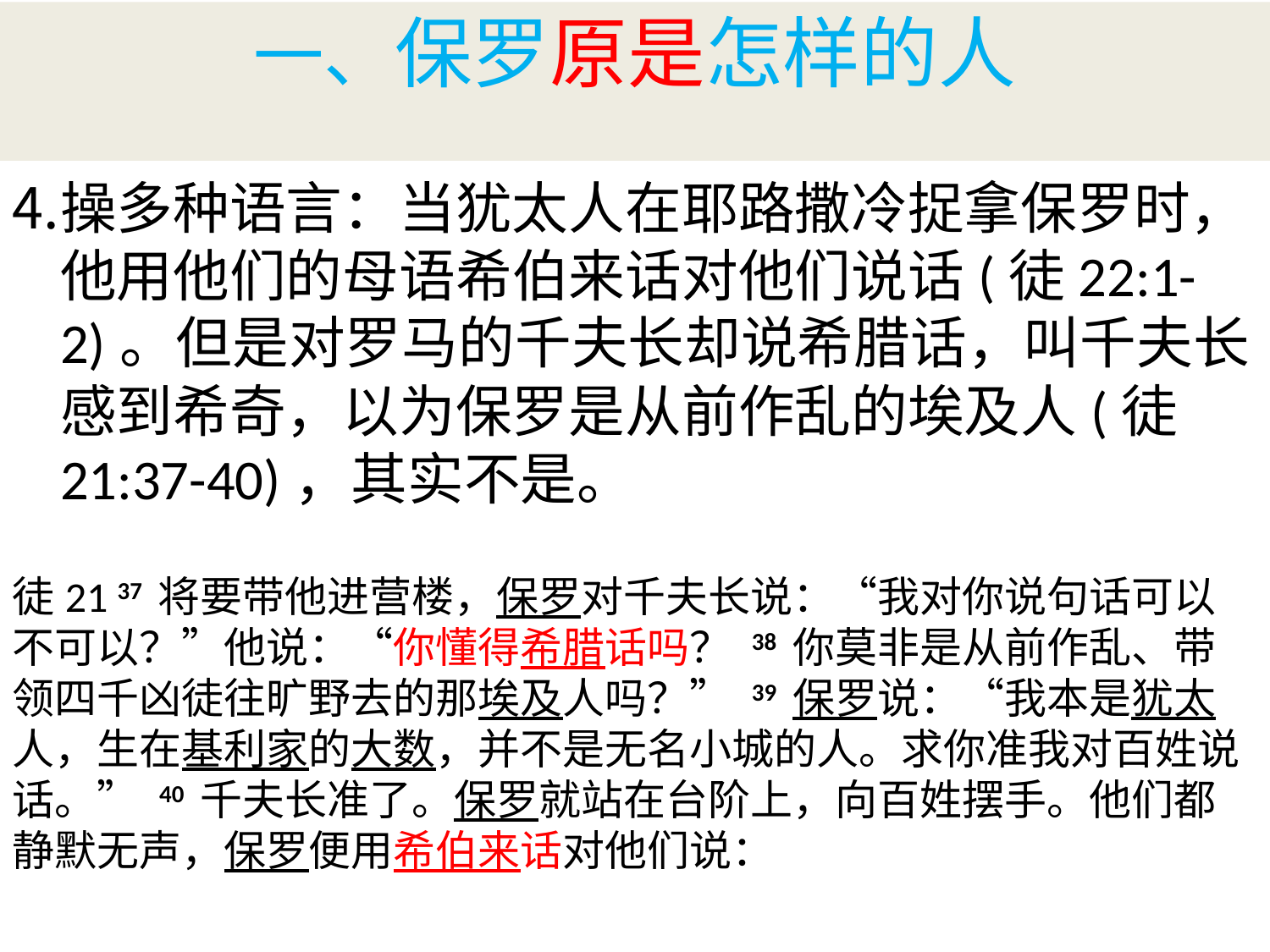

# 一、保罗原是怎样的人
操多种语言：当犹太人在耶路撒冷捉拿保罗时，他用他们的母语希伯来话对他们说话(徒22:1-2)。但是对罗马的千夫长却说希腊话，叫千夫长感到希奇，以为保罗是从前作乱的埃及人(徒21:37-40)，其实不是。

徒21 37 将要带他进营楼，保罗对千夫长说：“我对你说句话可以不可以？”他说：“你懂得希腊话吗？ 38 你莫非是从前作乱、带领四千凶徒往旷野去的那埃及人吗？” 39 保罗说：“我本是犹太人，生在基利家的大数，并不是无名小城的人。求你准我对百姓说话。” 40 千夫长准了。保罗就站在台阶上，向百姓摆手。他们都静默无声，保罗便用希伯来话对他们说：